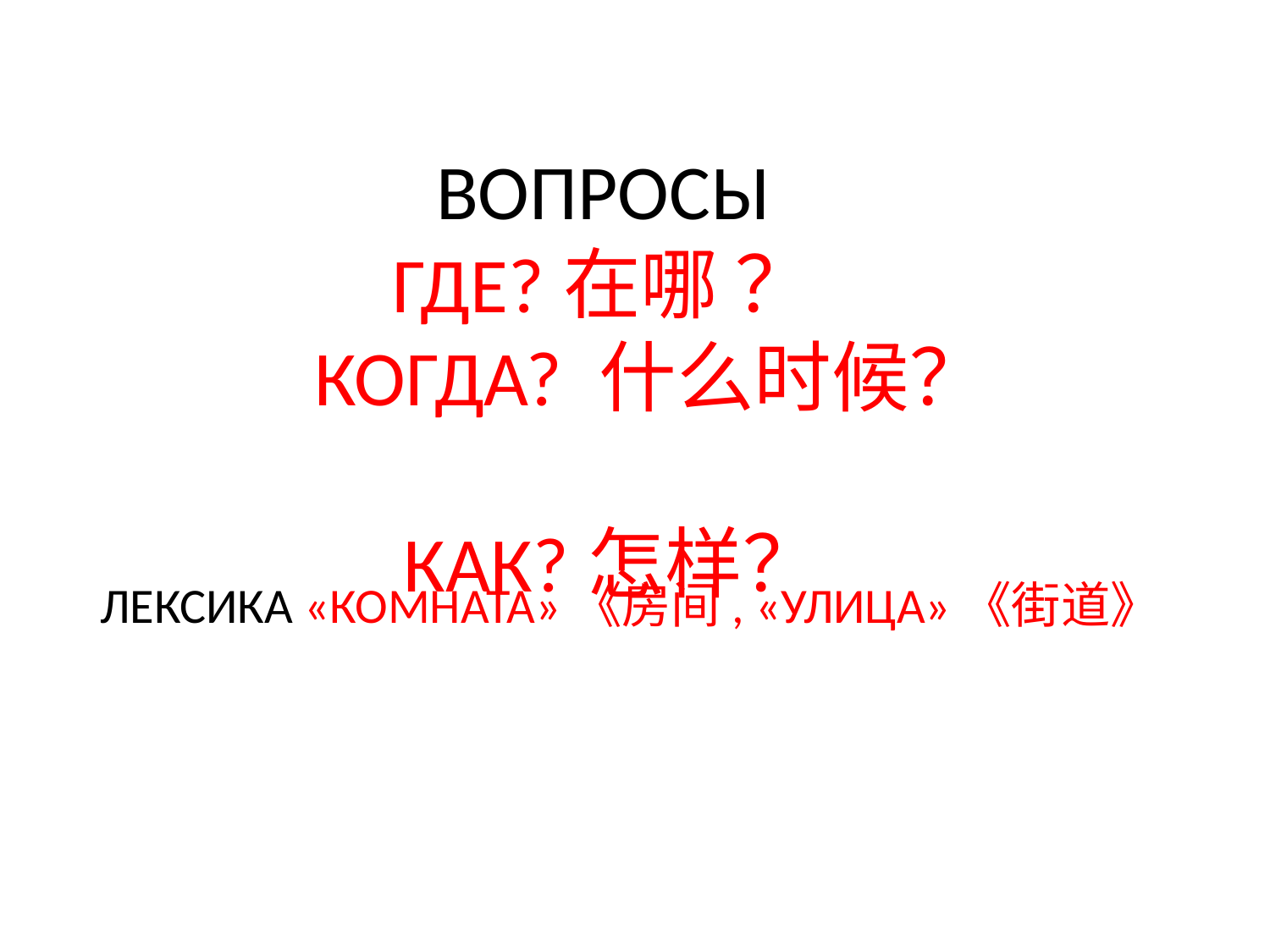

Вопросы
где?在哪 ？Когда? 什么时候？
Как?怎样？
Лексика «Комната»《房间, «Улица»《街道》